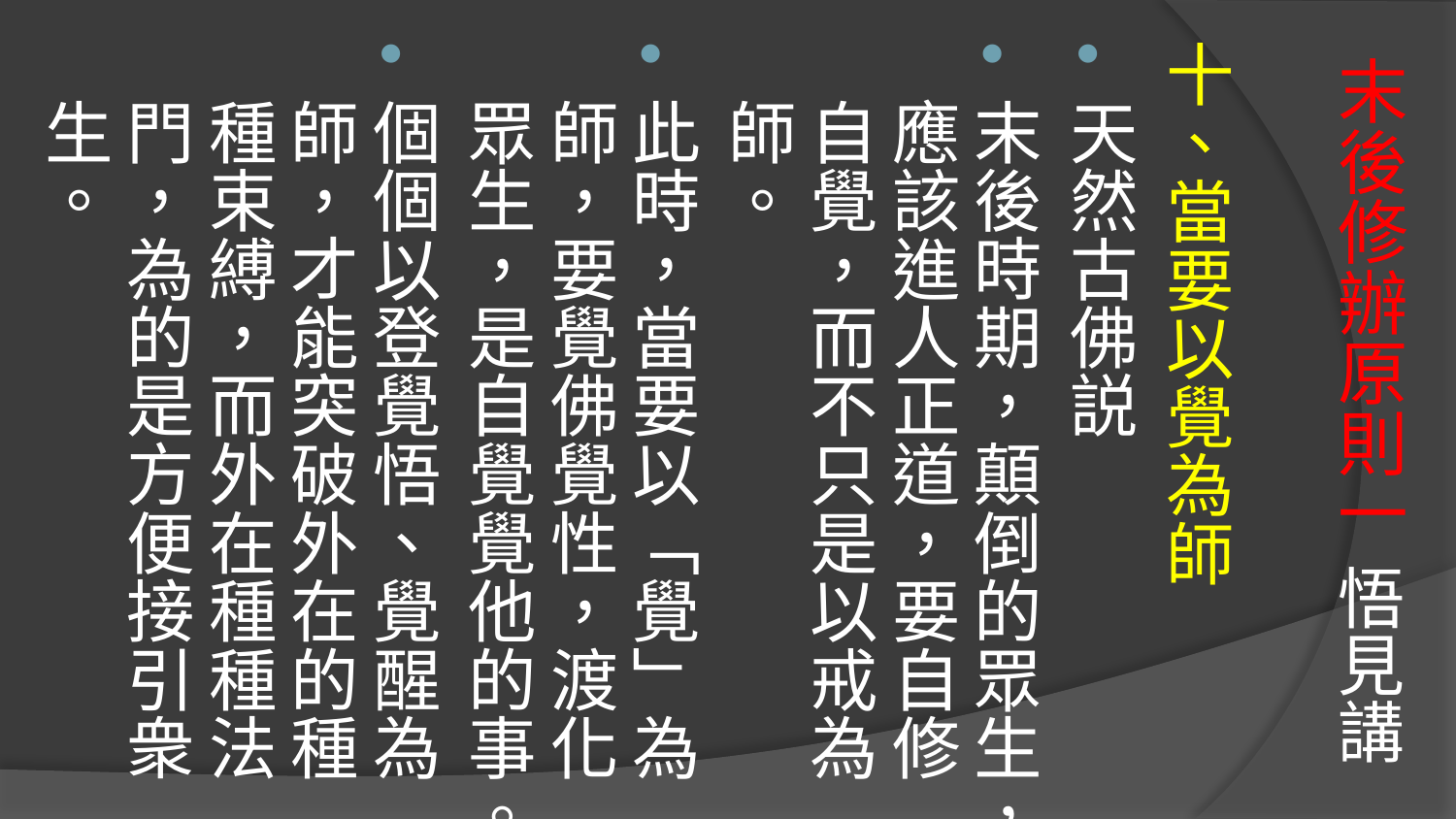

十、當要以覺為師
天然古佛説
末後時期，顛倒的眾生，應該進人正道，要自修自覺，而不只是以戒為師。
此時，當要以「覺」為師，要覺佛覺性，渡化眾生，是自覺覺他的事。
個個以登覺悟、覺醒為師，才能突破外在的種種束縛，而外在種種法門，為的是方便接引衆生。
# 末後修辦原則一 悟見講